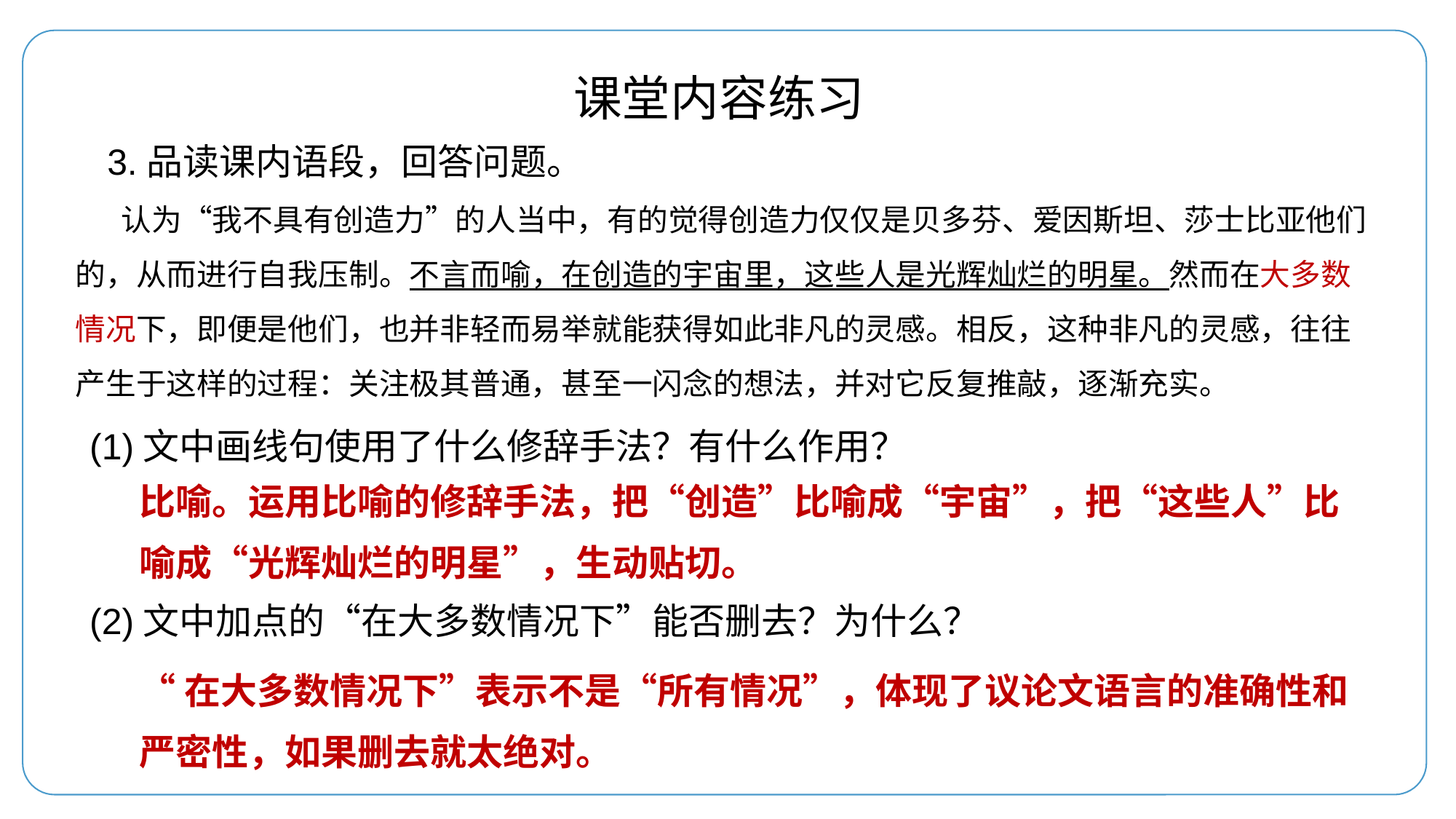

课堂内容练习

3.品读课内语段，回答问题。
 认为“我不具有创造力”的人当中，有的觉得创造力仅仅是贝多芬、爱因斯坦、莎士比亚他们的，从而进行自我压制。不言而喻，在创造的宇宙里，这些人是光辉灿烂的明星。然而在大多数情况下，即便是他们，也并非轻而易举就能获得如此非凡的灵感。相反，这种非凡的灵感，往往产生于这样的过程：关注极其普通，甚至一闪念的想法，并对它反复推敲，逐渐充实。
(1)文中画线句使用了什么修辞手法？有什么作用？
比喻。运用比喻的修辞手法，把“创造”比喻成“宇宙”，把“这些人”比喻成“光辉灿烂的明星”，生动贴切。
(2)文中加点的“在大多数情况下”能否删去？为什么？
“在大多数情况下”表示不是“所有情况”，体现了议论文语言的准确性和严密性，如果删去就太绝对。